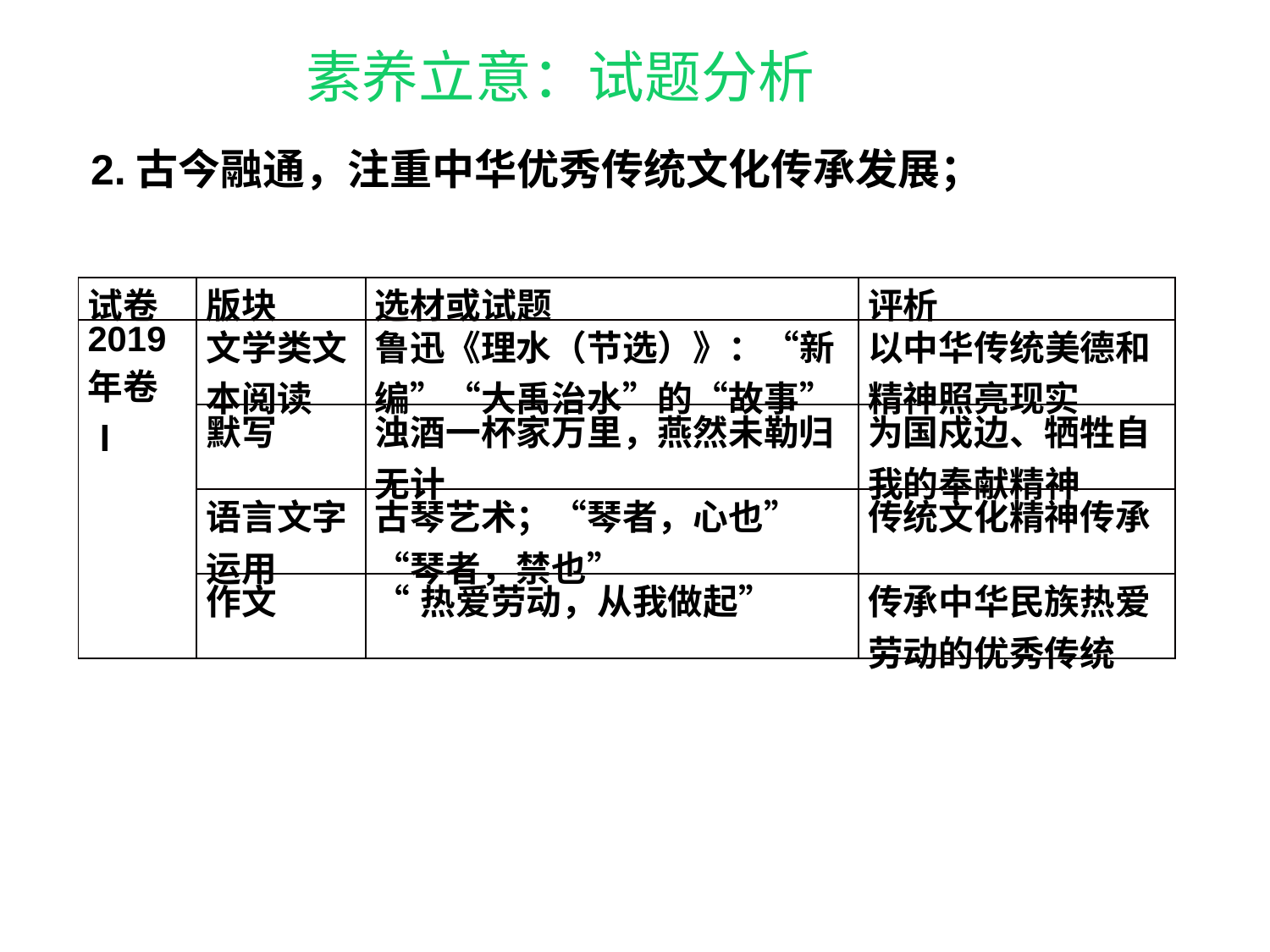

素养立意：试题分析
2.古今融通，注重中华优秀传统文化传承发展；
| 试卷 | 版块 | 选材或试题 | 评析 |
| --- | --- | --- | --- |
| 2019年卷Ⅰ | 文学类文本阅读 | 鲁迅《理水（节选）》：“新编”“大禹治水”的“故事” | 以中华传统美德和精神照亮现实 |
|  | 默写 | 浊酒一杯家万里，燕然未勒归无计 | 为国戍边、牺牲自我的奉献精神 |
|  | 语言文字运用 | 古琴艺术；“琴者，心也”“琴者，禁也” | 传统文化精神传承 |
|  | 作文 | “热爱劳动，从我做起” | 传承中华民族热爱劳动的优秀传统 |